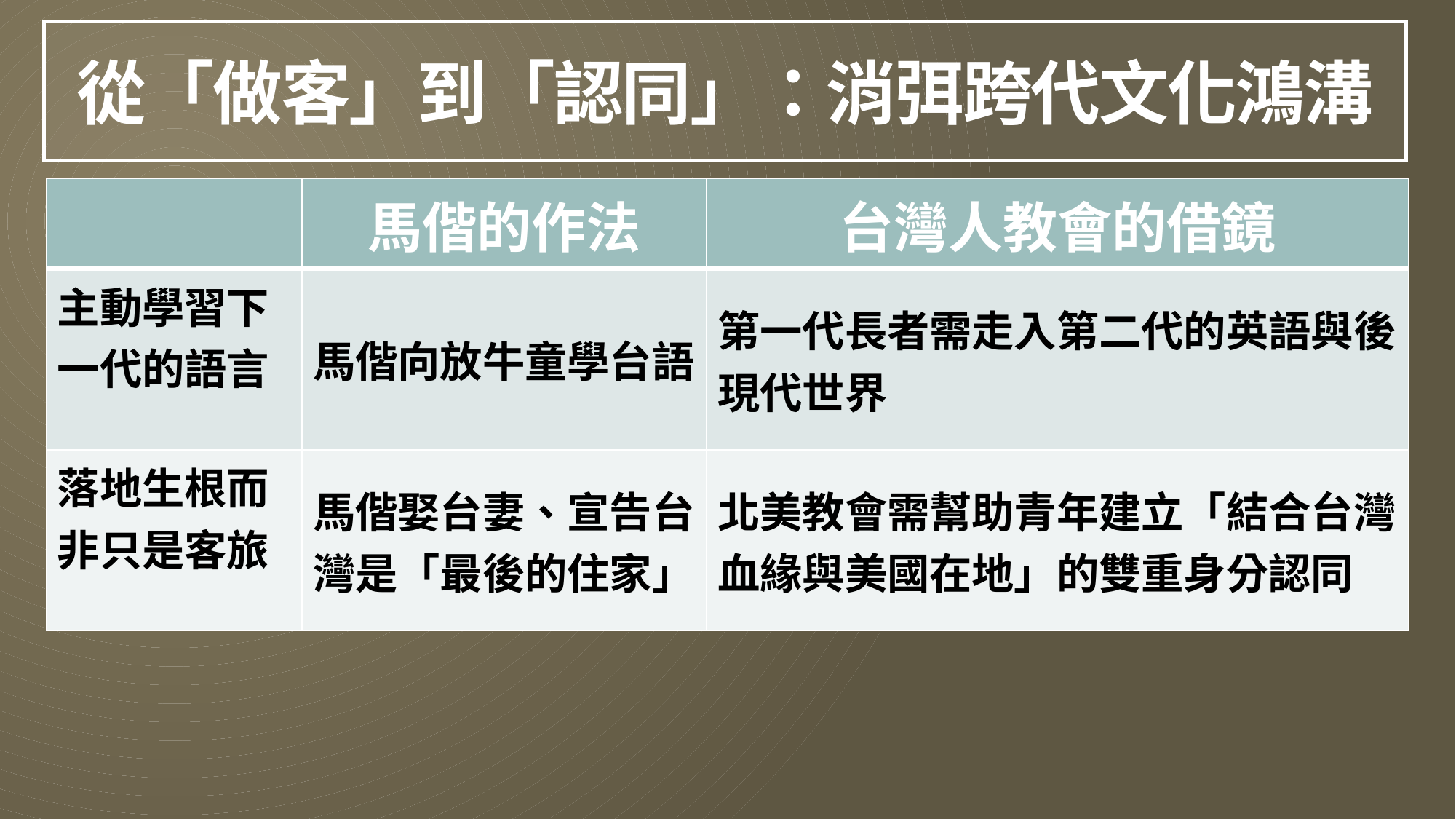

# 從「做客」到「認同」：消弭跨代文化鴻溝
|  | 馬偕的作法 | 台灣人教會的借鏡 |
| --- | --- | --- |
| 主動學習下一代的語言 | 馬偕向放牛童學台語 | 第一代長者需走入第二代的英語與後現代世界 |
| 落地生根而非只是客旅 | 馬偕娶台妻、宣告台灣是「最後的住家」 | 北美教會需幫助青年建立「結合台灣血緣與美國在地」的雙重身分認同 |